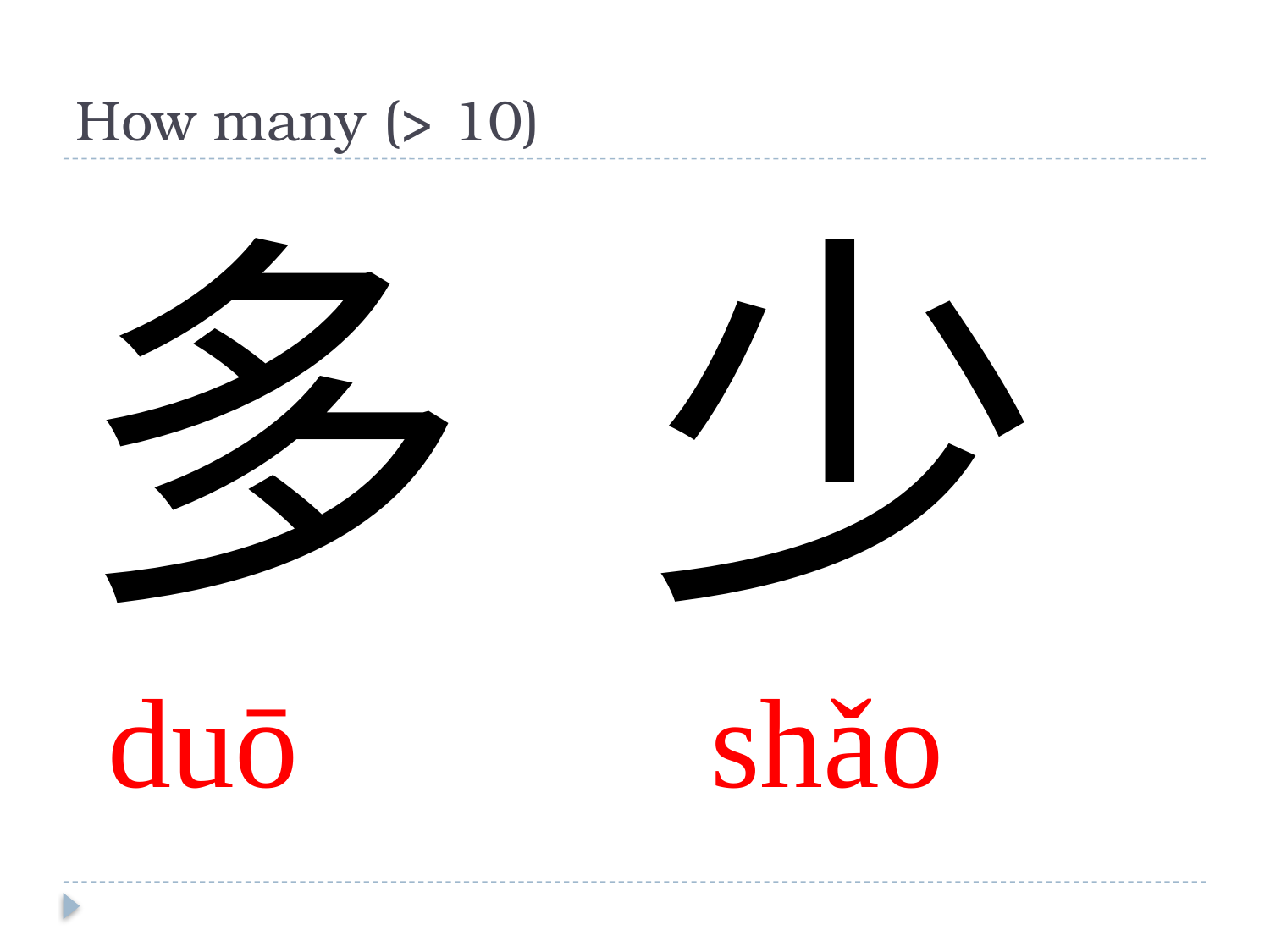

# How many (> 10)
多  少
 duō             shǎo